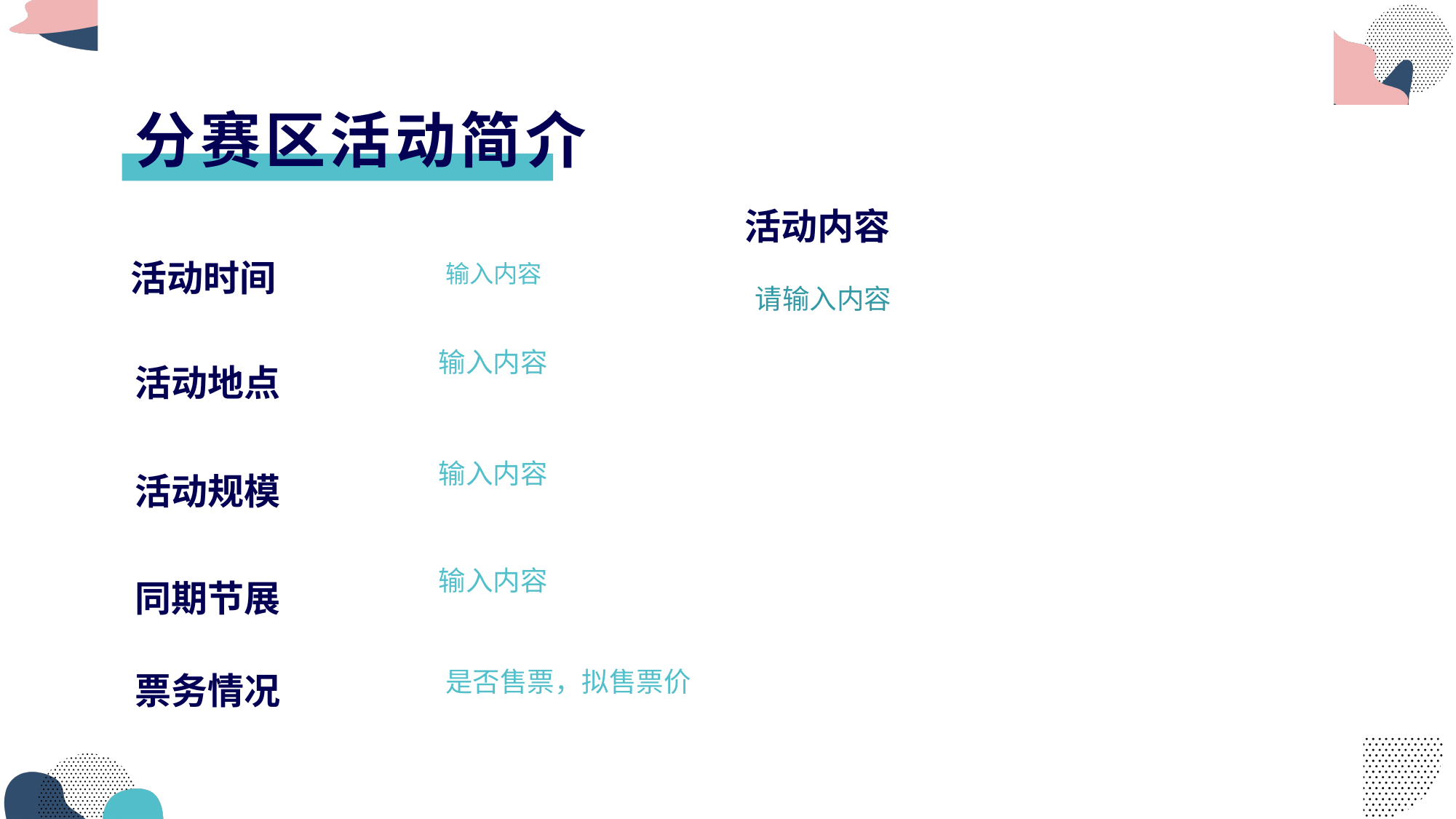

分赛区活动简介

活动内容
活动时间
输入内容
请输入内容
活动地点
输入内容
活动规模
输入内容
同期节展
输入内容
票务情况
是否售票，拟售票价